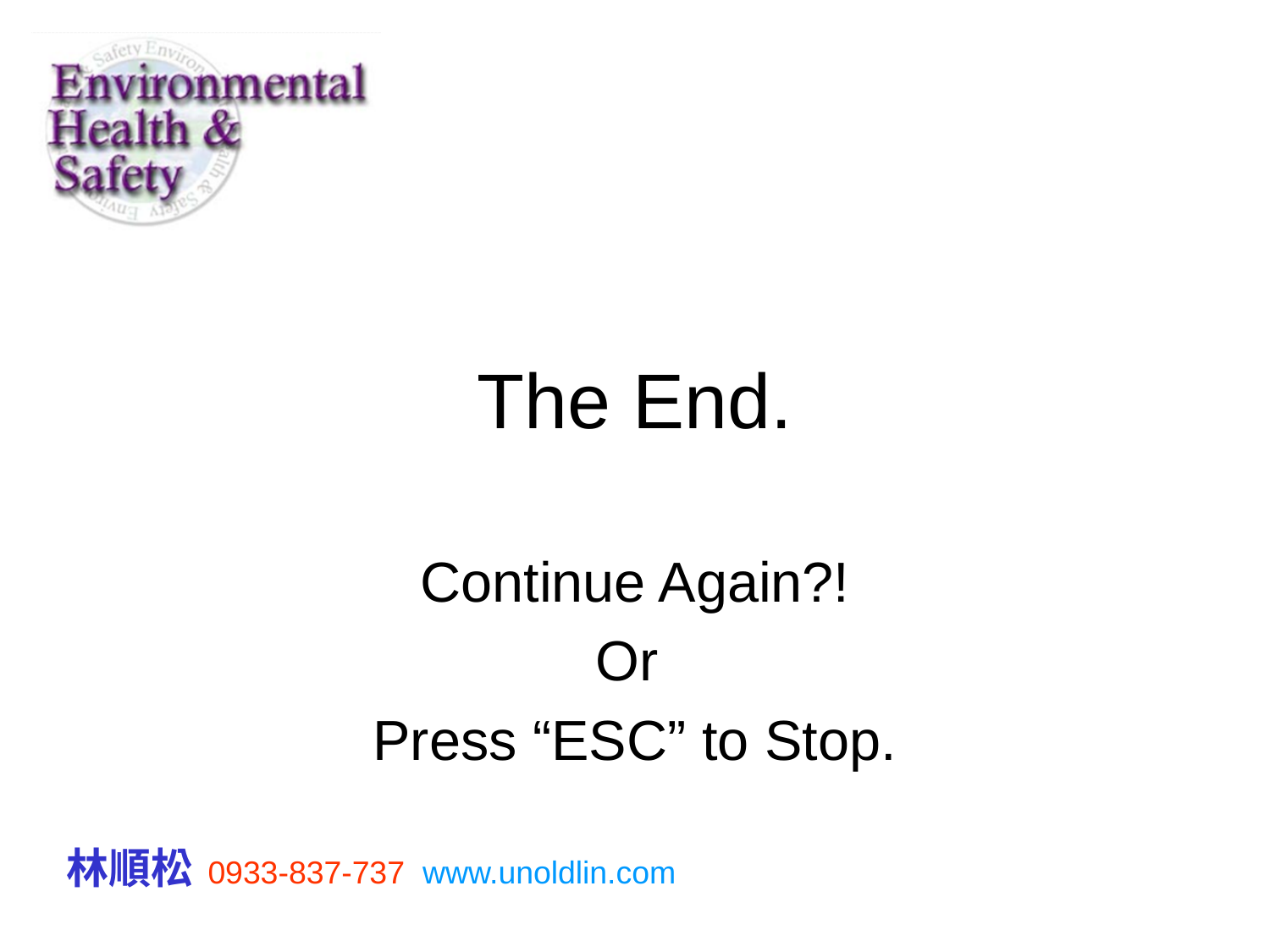

# The End.
Continue Again?!
Or
Press “ESC” to Stop.
林順松 0933-837-737  www.unoldlin.com